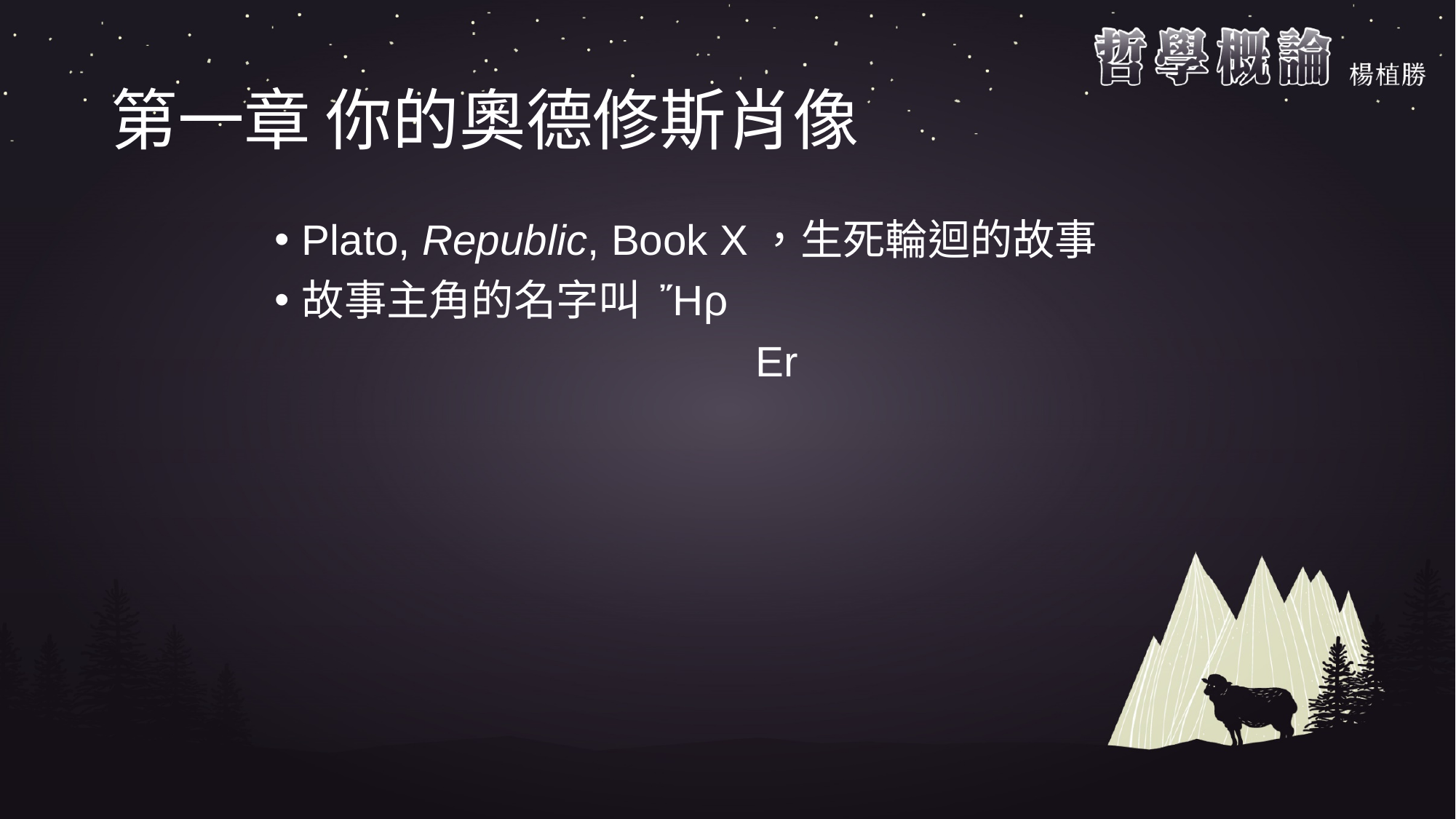

# 第一章 你的奧德修斯肖像
Plato, Republic, Book X，生死輪迴的故事
故事主角的名字叫 Ἤρ
                                        Er